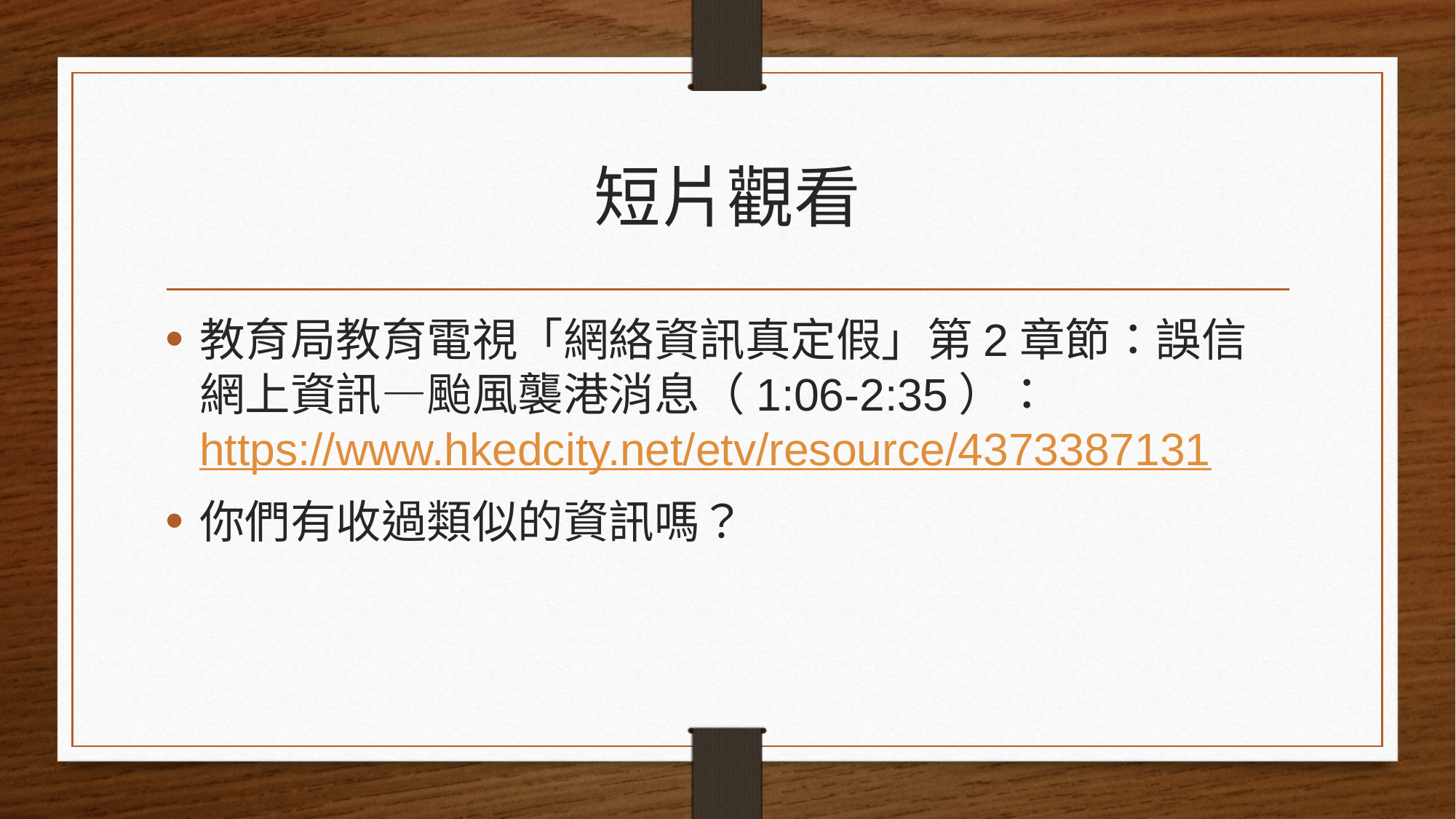

# 短片觀看
教育局教育電視「網絡資訊真定假」第2章節：誤信網上資訊—颱風襲港消息（1:06-2:35）：https://www.hkedcity.net/etv/resource/4373387131
你們有收過類似的資訊嗎？